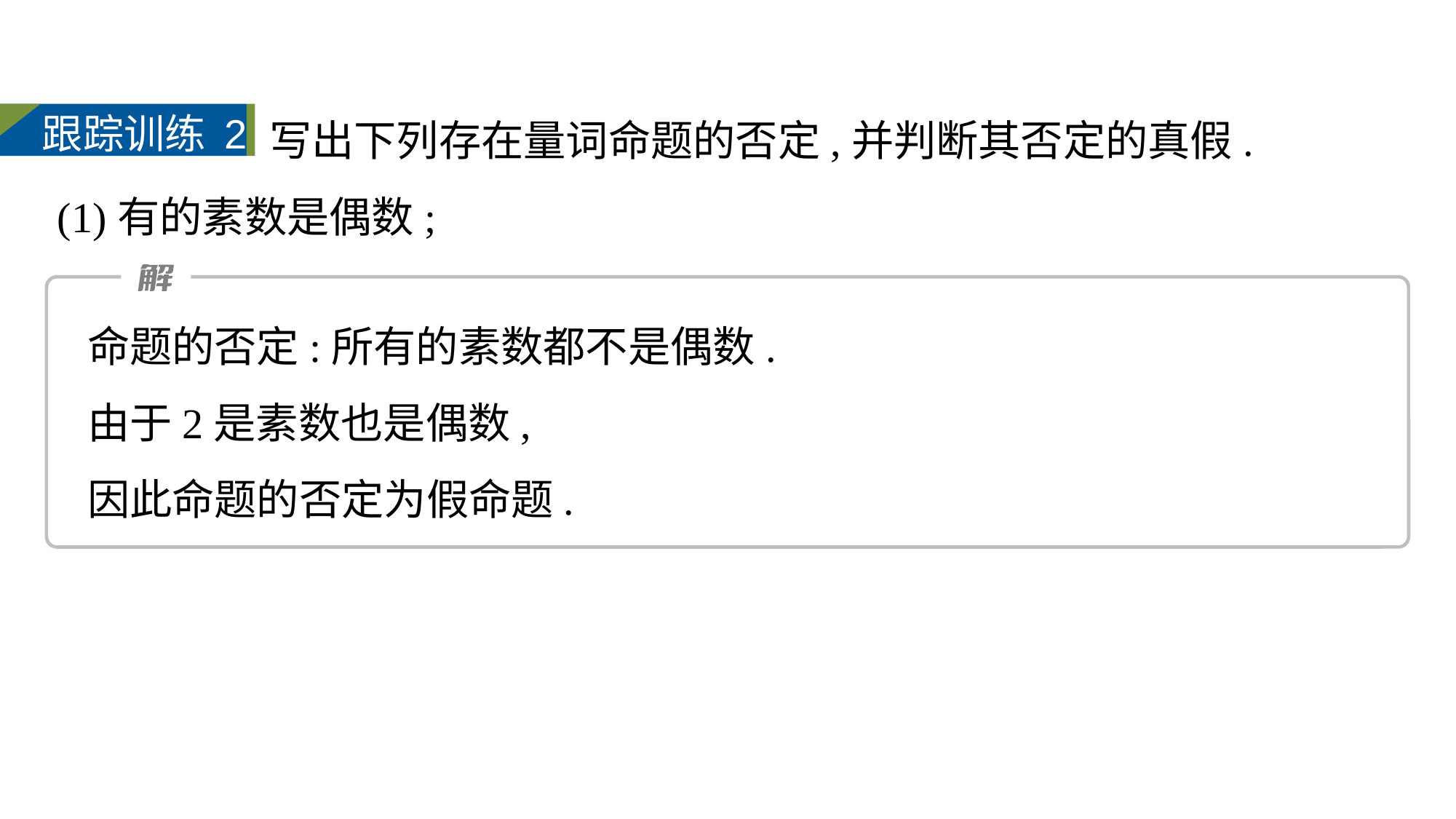

写出下列存在量词命题的否定,并判断其否定的真假.
(1)有的素数是偶数;
跟踪训练 2

命题的否定:所有的素数都不是偶数.
由于2是素数也是偶数,
因此命题的否定为假命题.